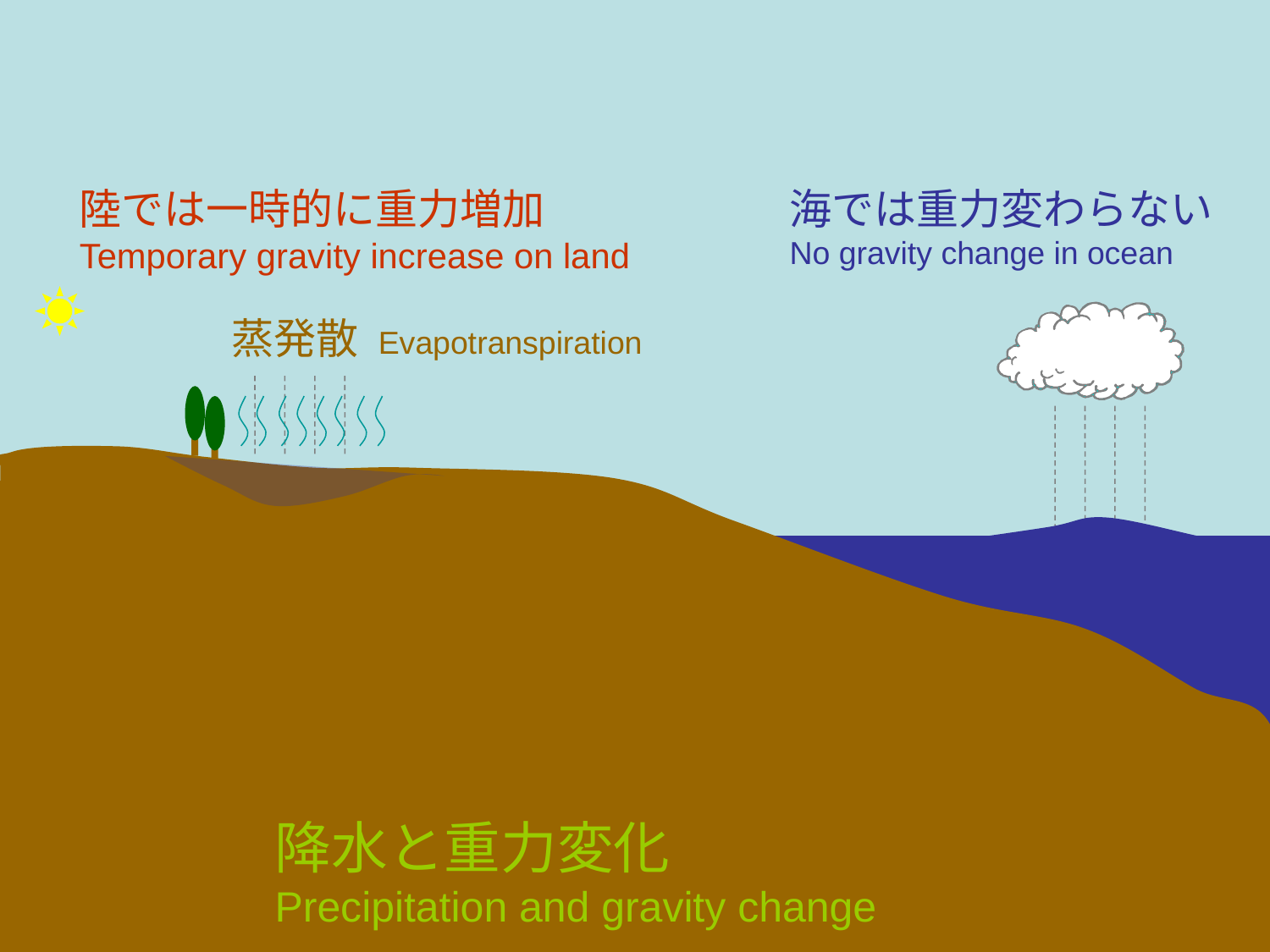

陸では一時的に重力増加
Temporary gravity increase on land
海では重力変わらない
No gravity change in ocean

蒸発散 Evapotranspiration

降水と重力変化
Precipitation and gravity change